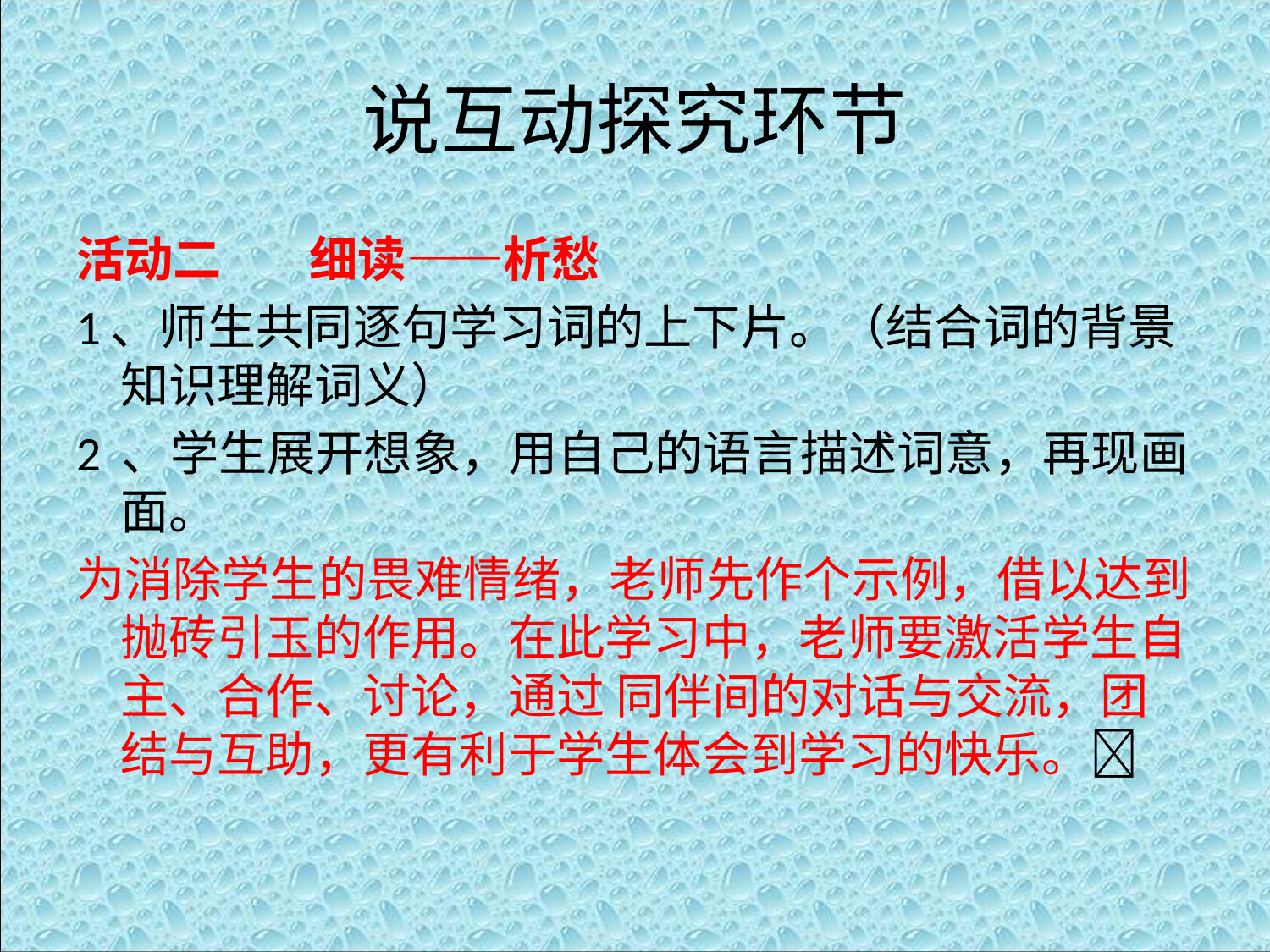

# 说互动探究环节
活动二        细读——析愁
1、师生共同逐句学习词的上下片。（结合词的背景知识理解词义）
2 、学生展开想象，用自己的语言描述词意，再现画面。
为消除学生的畏难情绪，老师先作个示例，借以达到抛砖引玉的作用。在此学习中，老师要激活学生自主、合作、讨论，通过 同伴间的对话与交流，团结与互助，更有利于学生体会到学习的快乐。􀅩